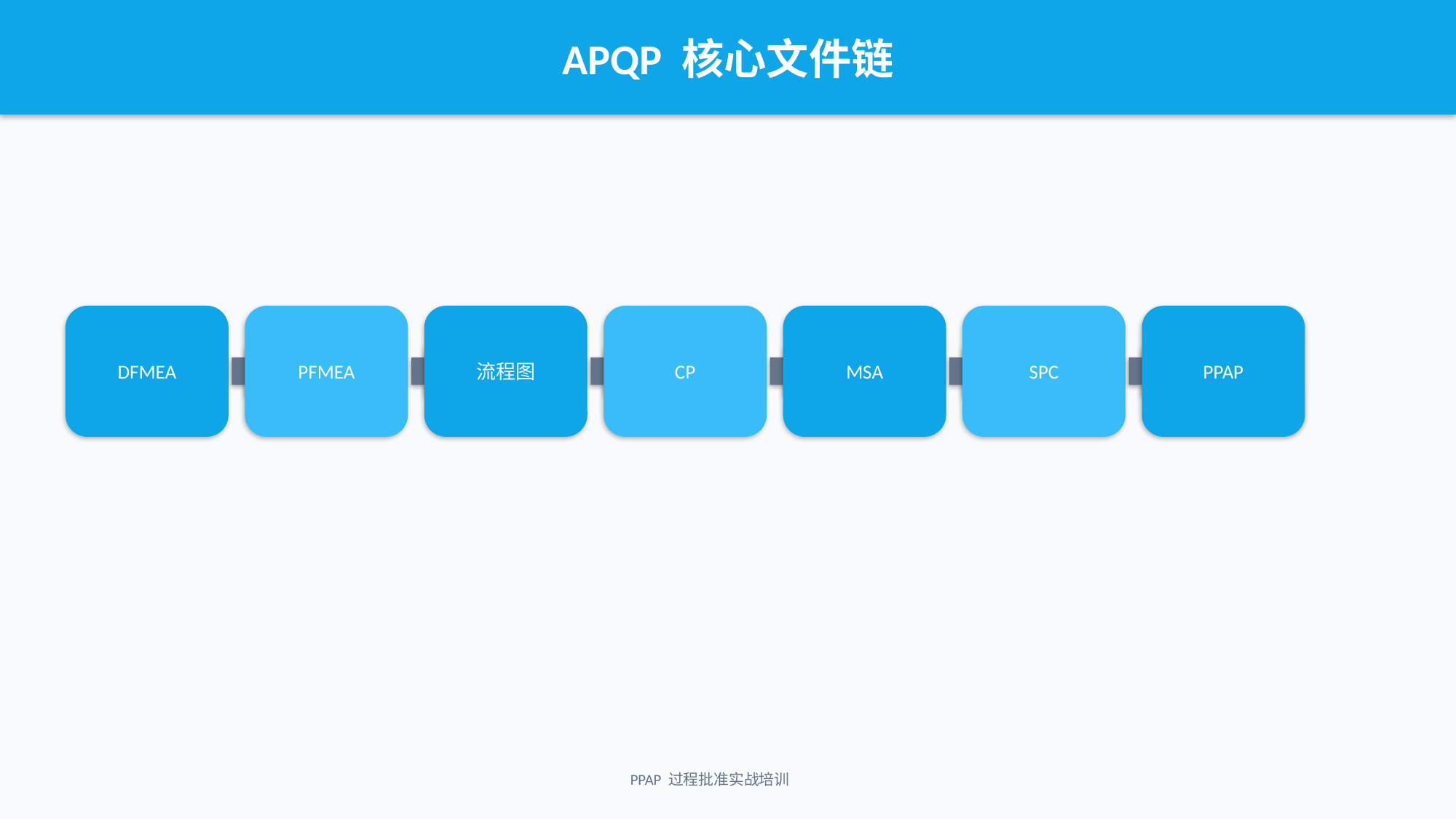

APQP 核心文件链
DFMEA
PFMEA
流程图
CP
MSA
SPC
PPAP

PPAP 过程批准实战培训